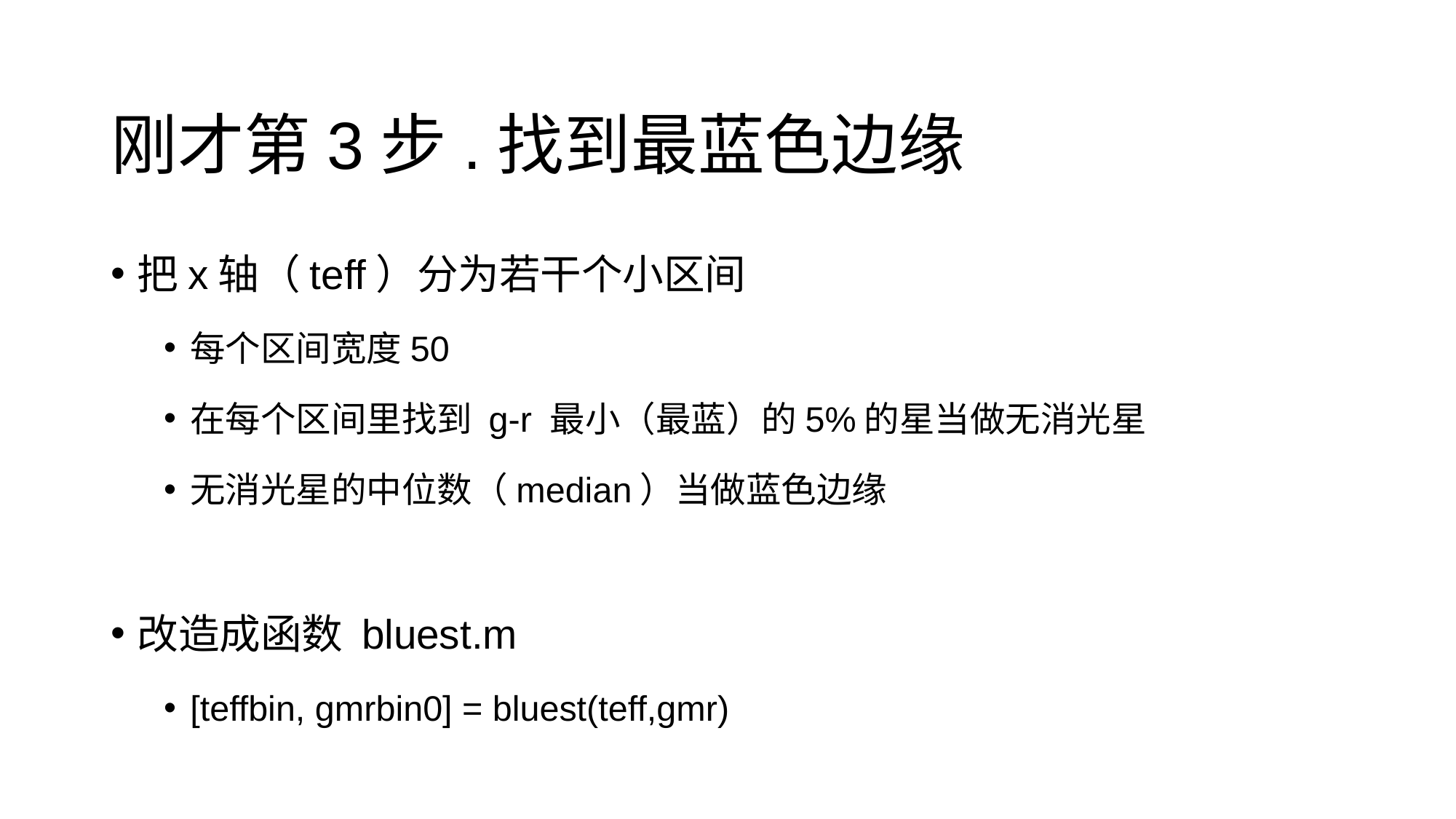

# 刚才第3步.找到最蓝色边缘
把x轴（teff）分为若干个小区间
每个区间宽度50
在每个区间里找到 g-r 最小（最蓝）的5%的星当做无消光星
无消光星的中位数（median）当做蓝色边缘

改造成函数 bluest.m
[teffbin, gmrbin0] = bluest(teff,gmr)